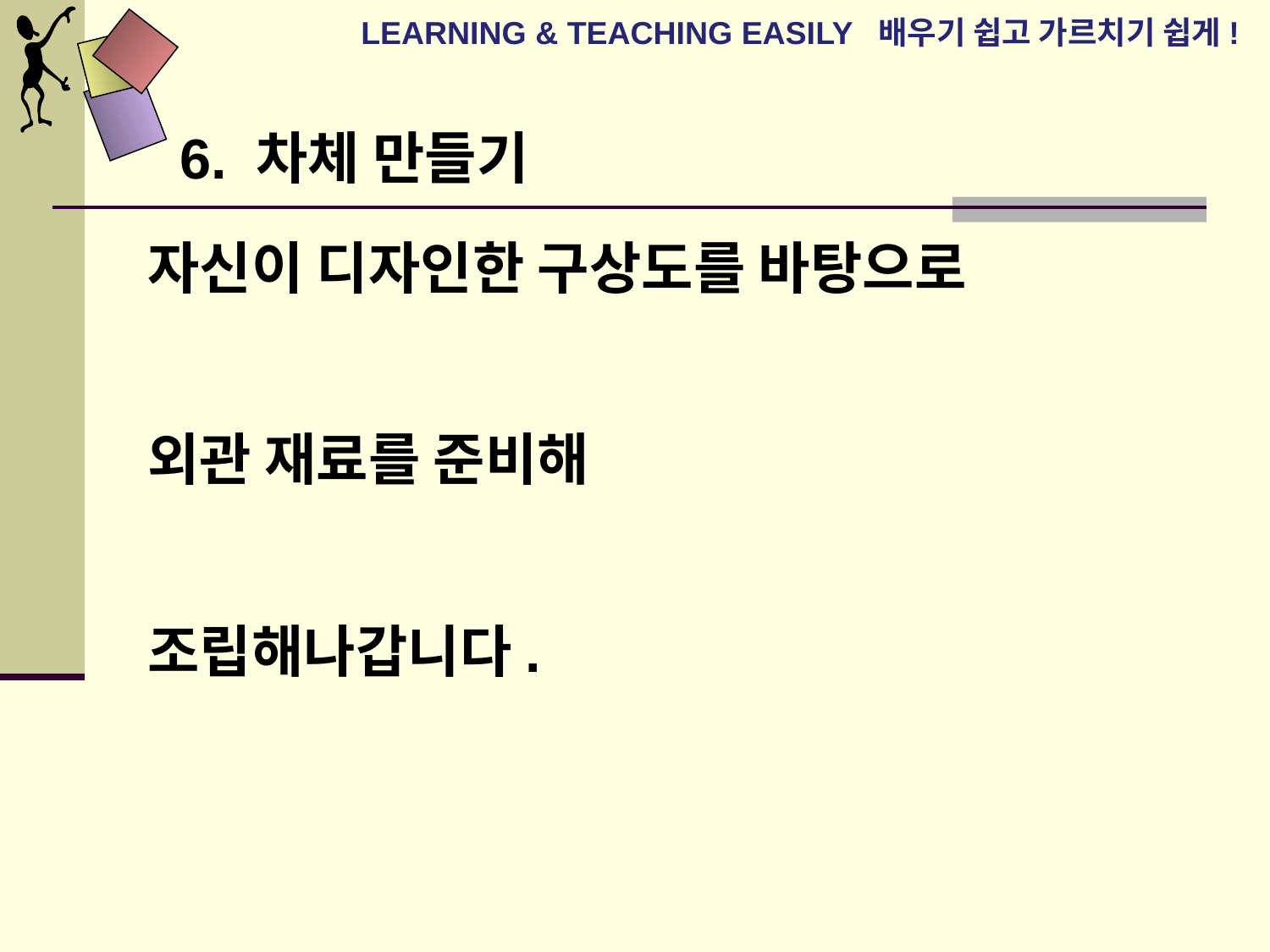

LEARNING & TEACHING EASILY  배우기 쉽고 가르치기 쉽게!
6. 차체 만들기
자신이 디자인한 구상도를 바탕으로

외관 재료를 준비해

조립해나갑니다.